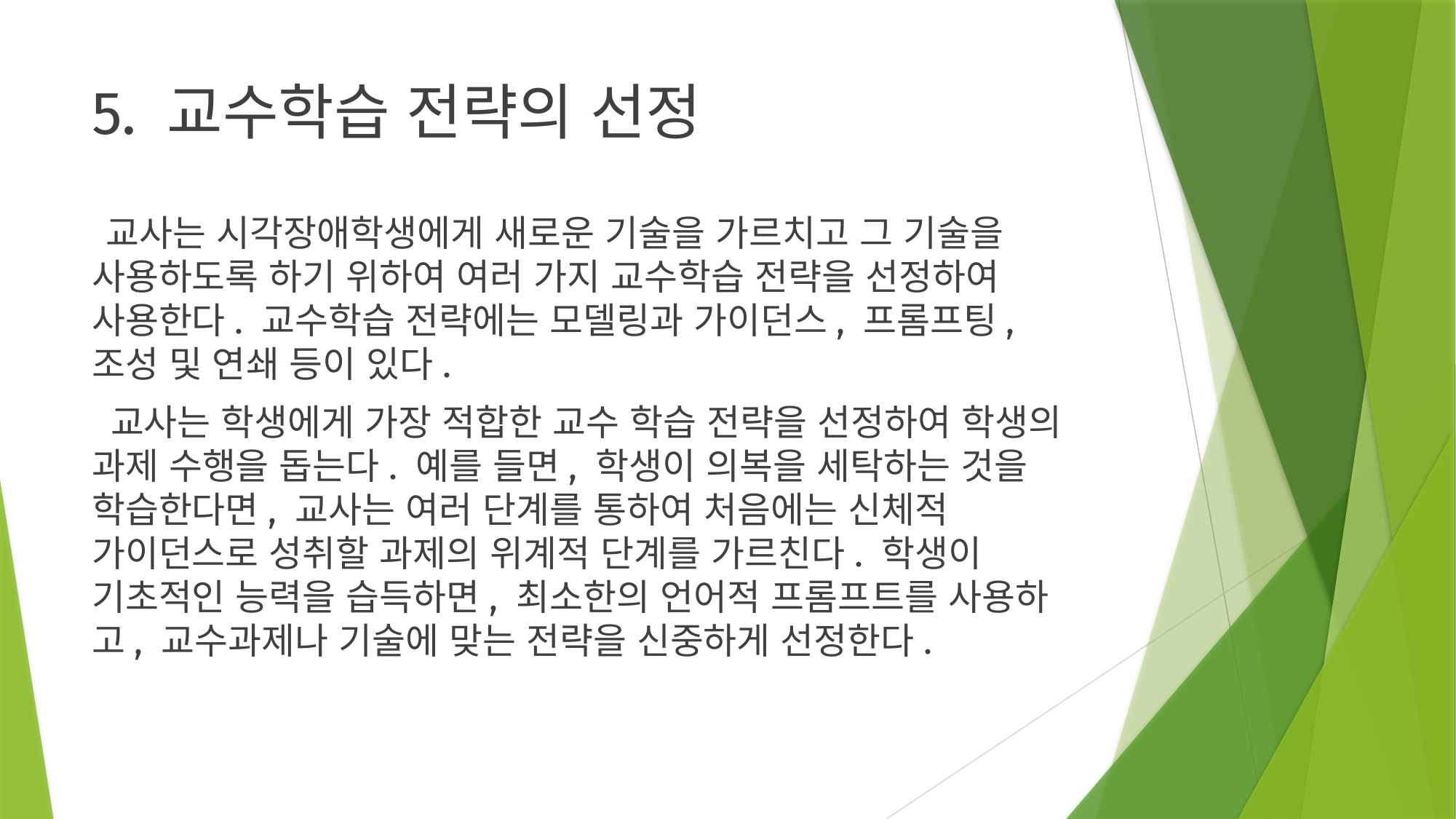

5. 교수학습 전략의 선정

 교사는 시각장애학생에게 새로운 기술을 가르치고 그 기술을 사용하도록 하기 위하여 여러 가지 교수학습 전략을 선정하여 사용한다. 교수학습 전략에는 모델링과 가이던스, 프롬프팅, 조성 및 연쇄 등이 있다.
 교사는 학생에게 가장 적합한 교수 학습 전략을 선정하여 학생의 과제 수행을 돕는다. 예를 들면, 학생이 의복을 세탁하는 것을 학습한다면, 교사는 여러 단계를 통하여 처음에는 신체적 가이던스로 성취할 과제의 위계적 단계를 가르친다. 학생이 기초적인 능력을 습득하면, 최소한의 언어적 프롬프트를 사용하고, 교수과제나 기술에 맞는 전략을 신중하게 선정한다.